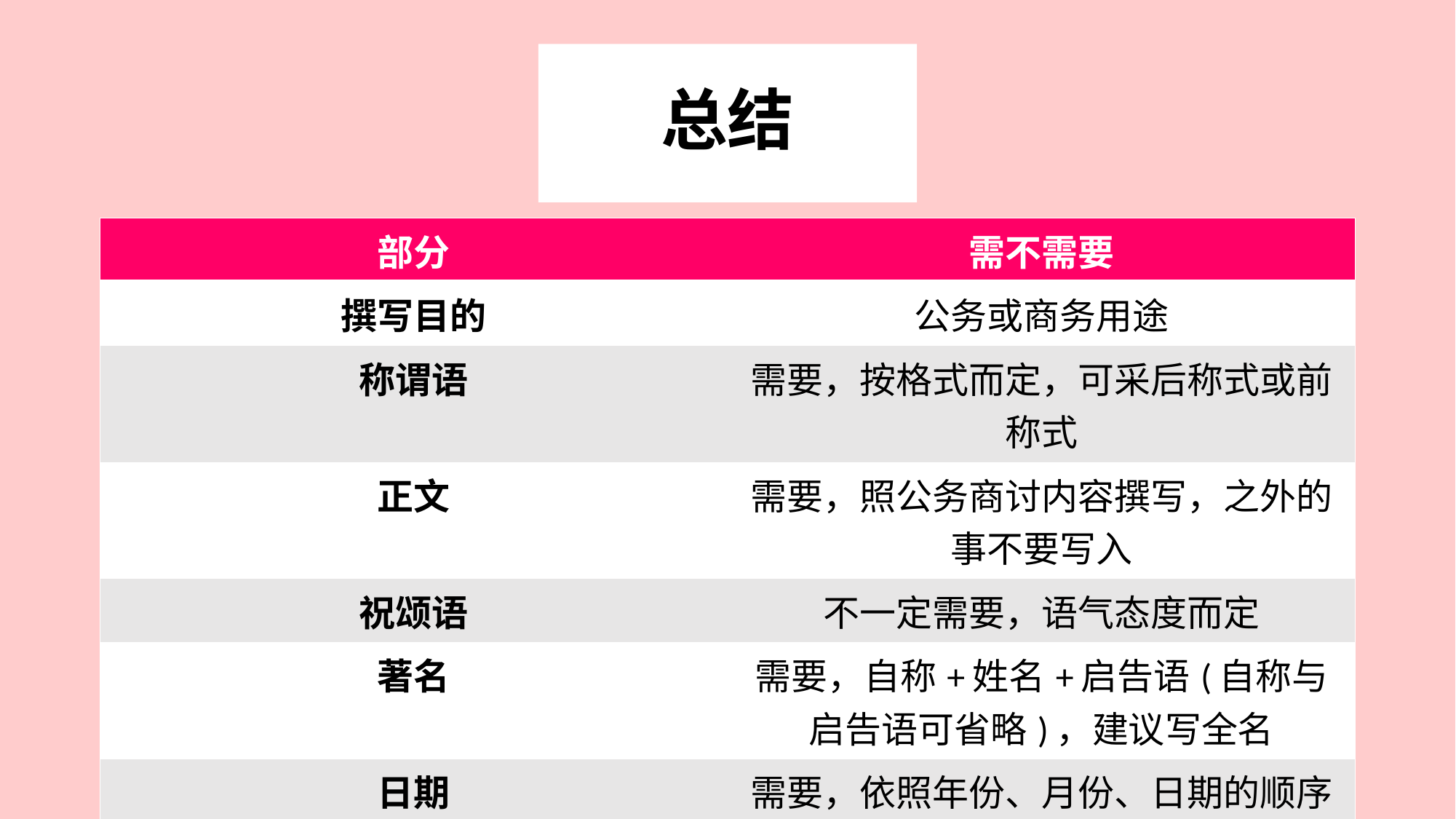

# 总结
| 部分 | 需不需要 |
| --- | --- |
| 撰写目的 | 公务或商务用途 |
| 称谓语 | 需要，按格式而定，可采后称式或前称式 |
| 正文 | 需要，照公务商讨内容撰写，之外的事不要写入 |
| 祝颂语 | 不一定需要，语气态度而定 |
| 著名 | 需要，自称+姓名+启告语(自称与启告语可省略)，建议写全名 |
| 日期 | 需要，依照年份、月份、日期的顺序写下日期 |